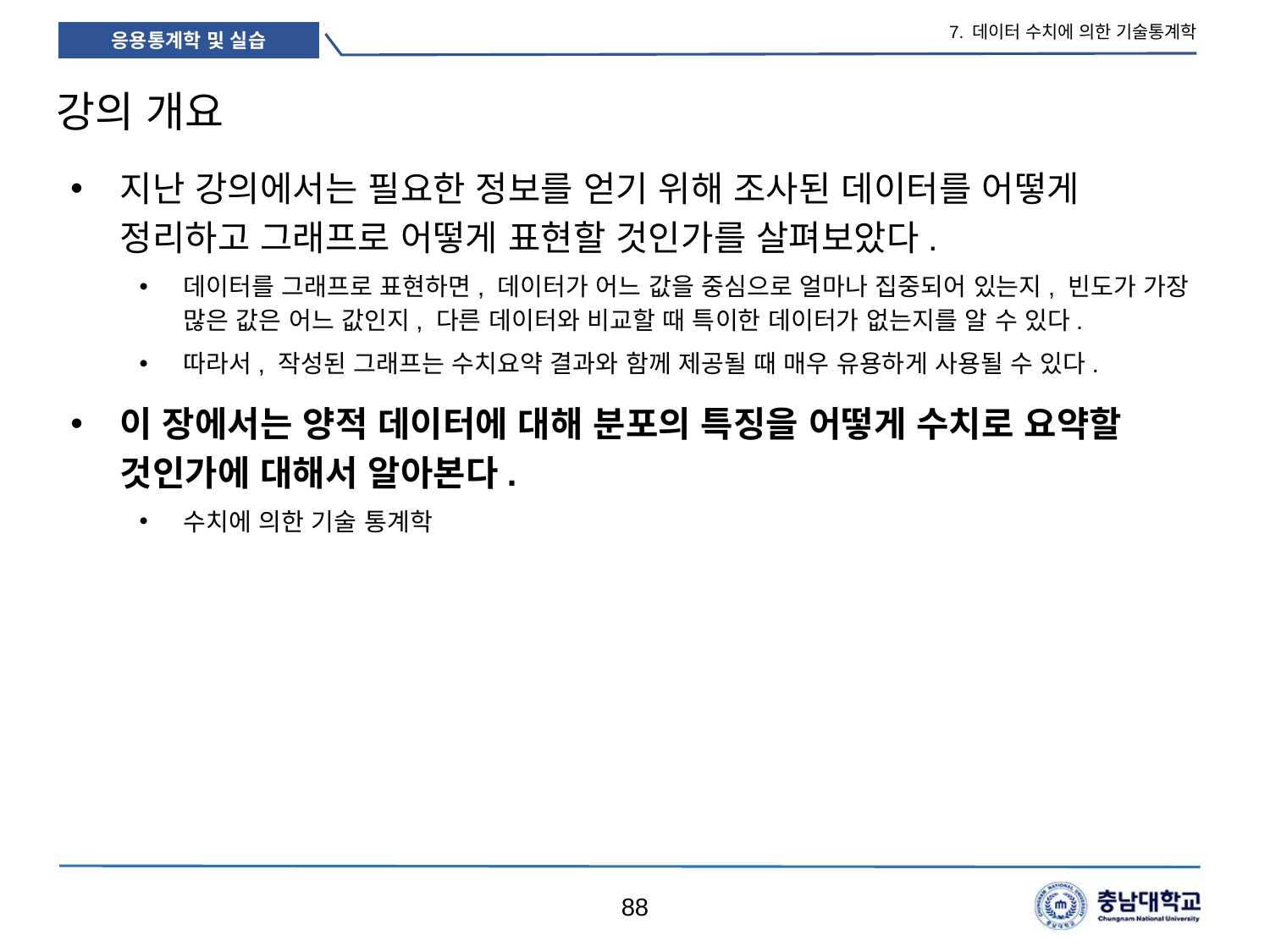

7. 데이터 수치에 의한 기술통계학
# 강의 개요
지난 강의에서는 필요한 정보를 얻기 위해 조사된 데이터를 어떻게 정리하고 그래프로 어떻게 표현할 것인가를 살펴보았다.
데이터를 그래프로 표현하면, 데이터가 어느 값을 중심으로 얼마나 집중되어 있는지, 빈도가 가장 많은 값은 어느 값인지, 다른 데이터와 비교할 때 특이한 데이터가 없는지를 알 수 있다.
따라서, 작성된 그래프는 수치요약 결과와 함께 제공될 때 매우 유용하게 사용될 수 있다.
이 장에서는 양적 데이터에 대해 분포의 특징을 어떻게 수치로 요약할 것인가에 대해서 알아본다.
수치에 의한 기술 통계학
88